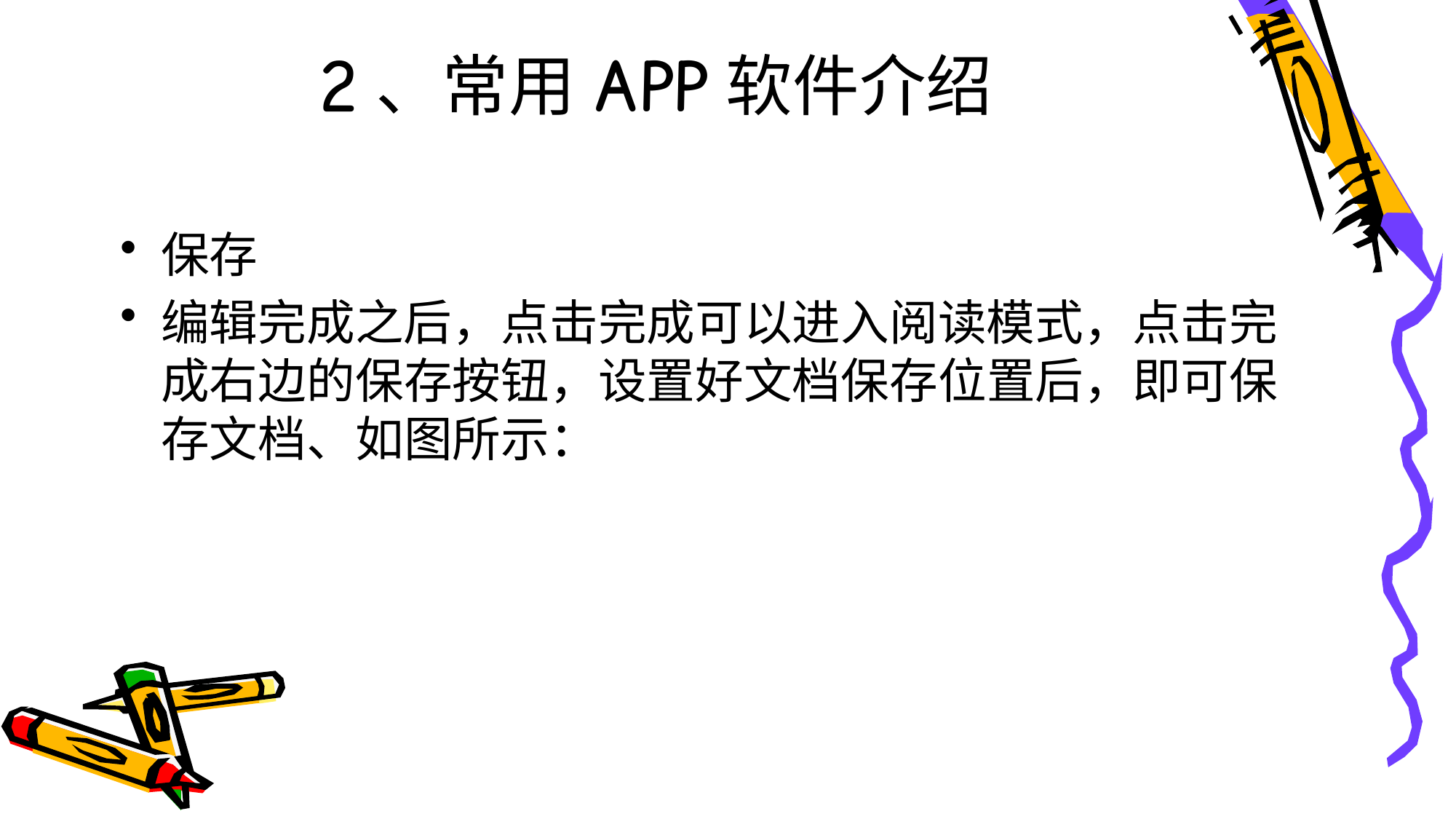

# 2、常用APP软件介绍
保存
编辑完成之后，点击完成可以进入阅读模式，点击完成右边的保存按钮，设置好文档保存位置后，即可保存文档、如图所示：